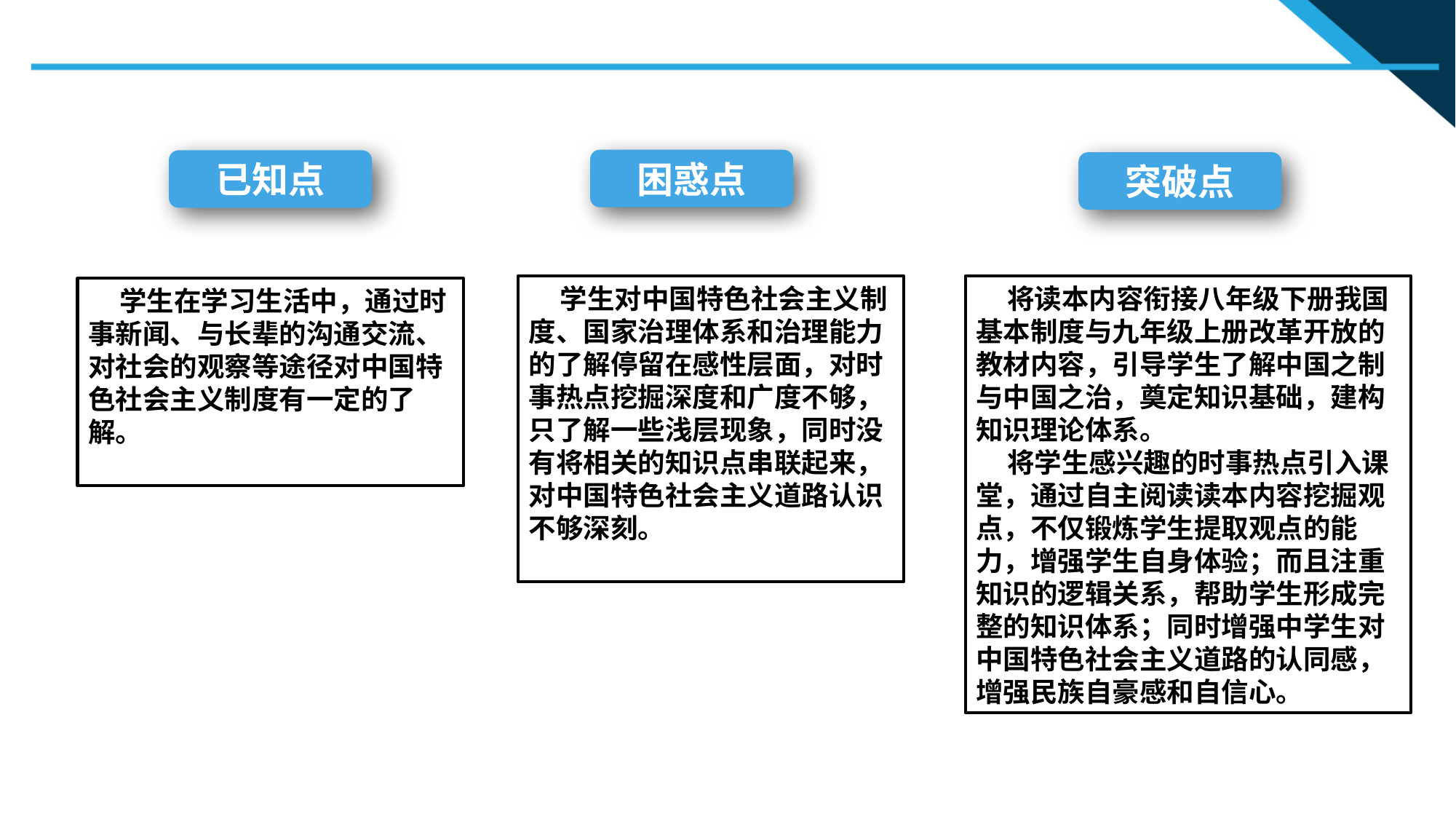

困惑点
已知点
突破点
    学生对中国特色社会主义制度、国家治理体系和治理能力的了解停留在感性层面，对时事热点挖掘深度和广度不够，只了解一些浅层现象，同时没有将相关的知识点串联起来，对中国特色社会主义道路认识不够深刻。

    将读本内容衔接八年级下册我国基本制度与九年级上册改革开放的教材内容，引导学生了解中国之制与中国之治，奠定知识基础，建构知识理论体系。
    将学生感兴趣的时事热点引入课堂，通过自主阅读读本内容挖掘观点，不仅锻炼学生提取观点的能力，增强学生自身体验；而且注重知识的逻辑关系，帮助学生形成完整的知识体系；同时增强中学生对中国特色社会主义道路的认同感，增强民族自豪感和自信心。
    学生在学习生活中，通过时事新闻、与长辈的沟通交流、对社会的观察等途径对中国特色社会主义制度有一定的了解。